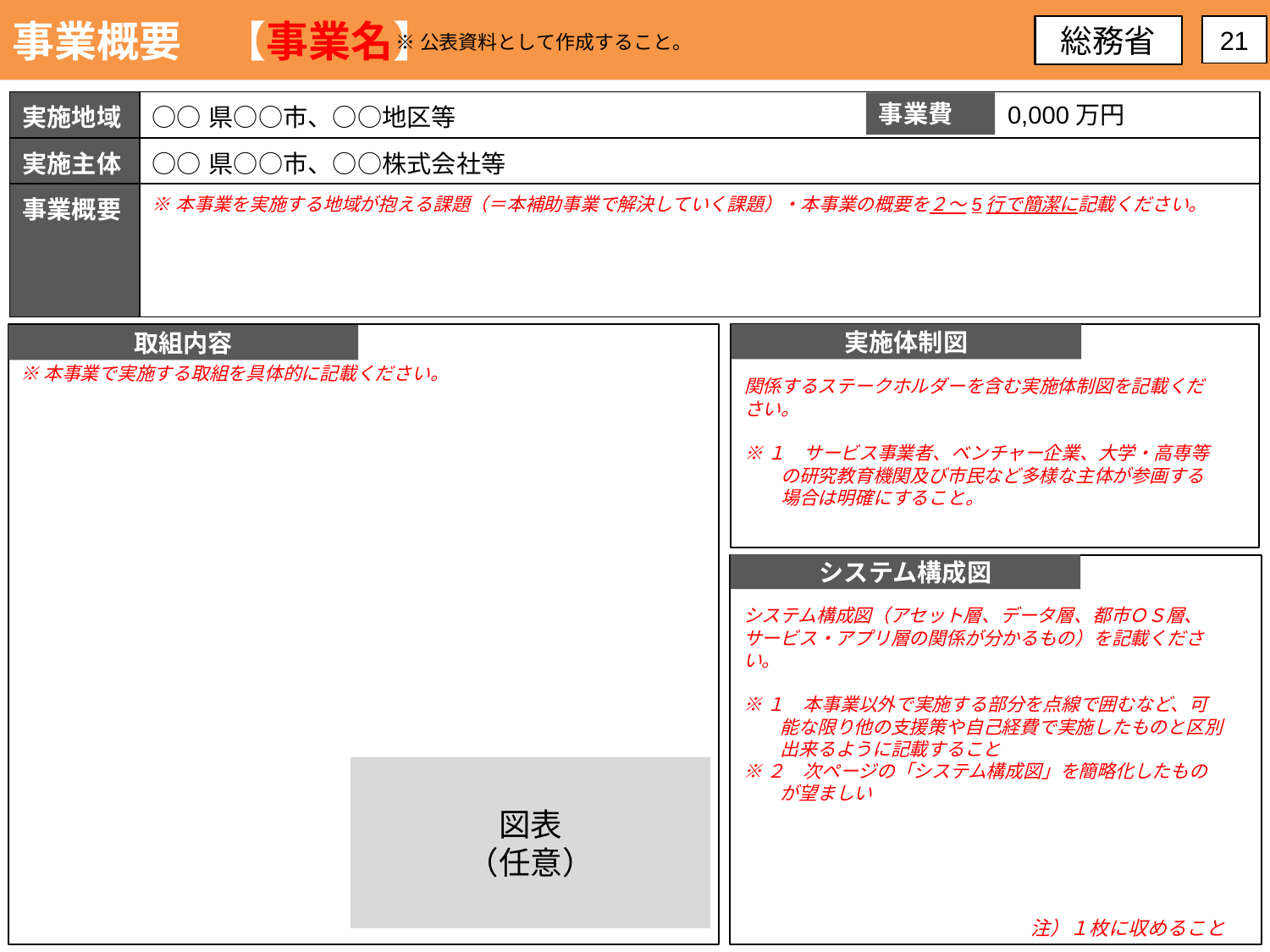

事業概要　【事業名】
総務省
21
※公表資料として作成すること。
| 実施地域 | ○○県○○市、○○地区等 |
| --- | --- |
| 実施主体 | ○○県○○市、○○株式会社等 |
| 事業概要 | ※本事業を実施する地域が抱える課題（＝本補助事業で解決していく課題）・本事業の概要を２～5行で簡潔に記載ください。 |
事業費
0,000万円

実施体制図
取組内容
※本事業で実施する取組を具体的に記載ください。
関係するステークホルダーを含む実施体制図を記載ください。

※１　サービス事業者、ベンチャー企業、大学・高専等の研究教育機関及び市民など多様な主体が参画する場合は明確にすること。
システム構成図

システム構成図（アセット層、データ層、都市ＯＳ層、サービス・アプリ層の関係が分かるもの）を記載ください。

※１　本事業以外で実施する部分を点線で囲むなど、可能な限り他の支援策や自己経費で実施したものと区別出来るように記載すること
※２　次ページの「システム構成図」を簡略化したものが望ましい
図表
（任意）
注）１枚に収めること